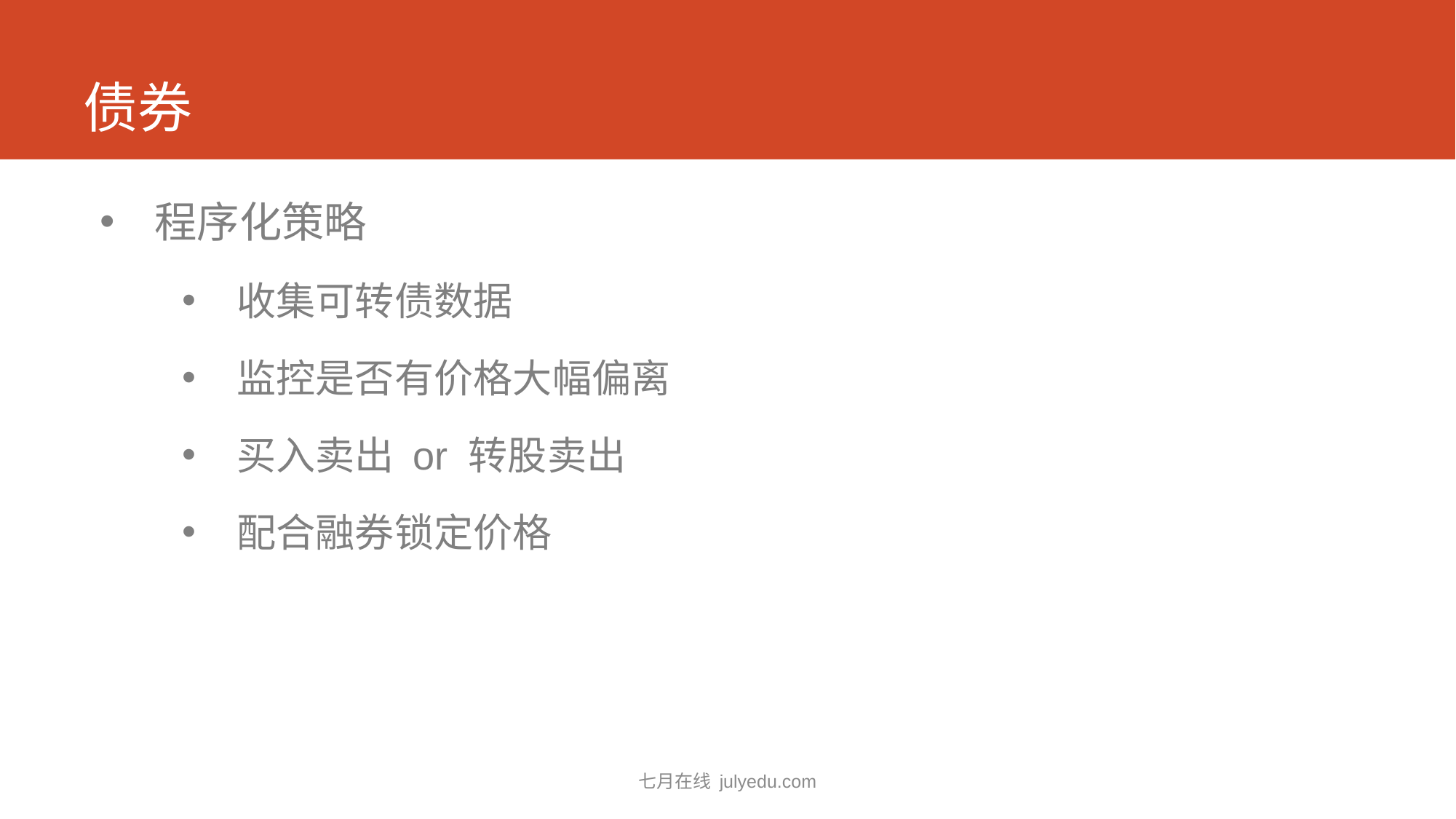

# 债券
程序化策略
收集可转债数据
监控是否有价格大幅偏离
买入卖出 or 转股卖出
配合融券锁定价格
七月在线 julyedu.com